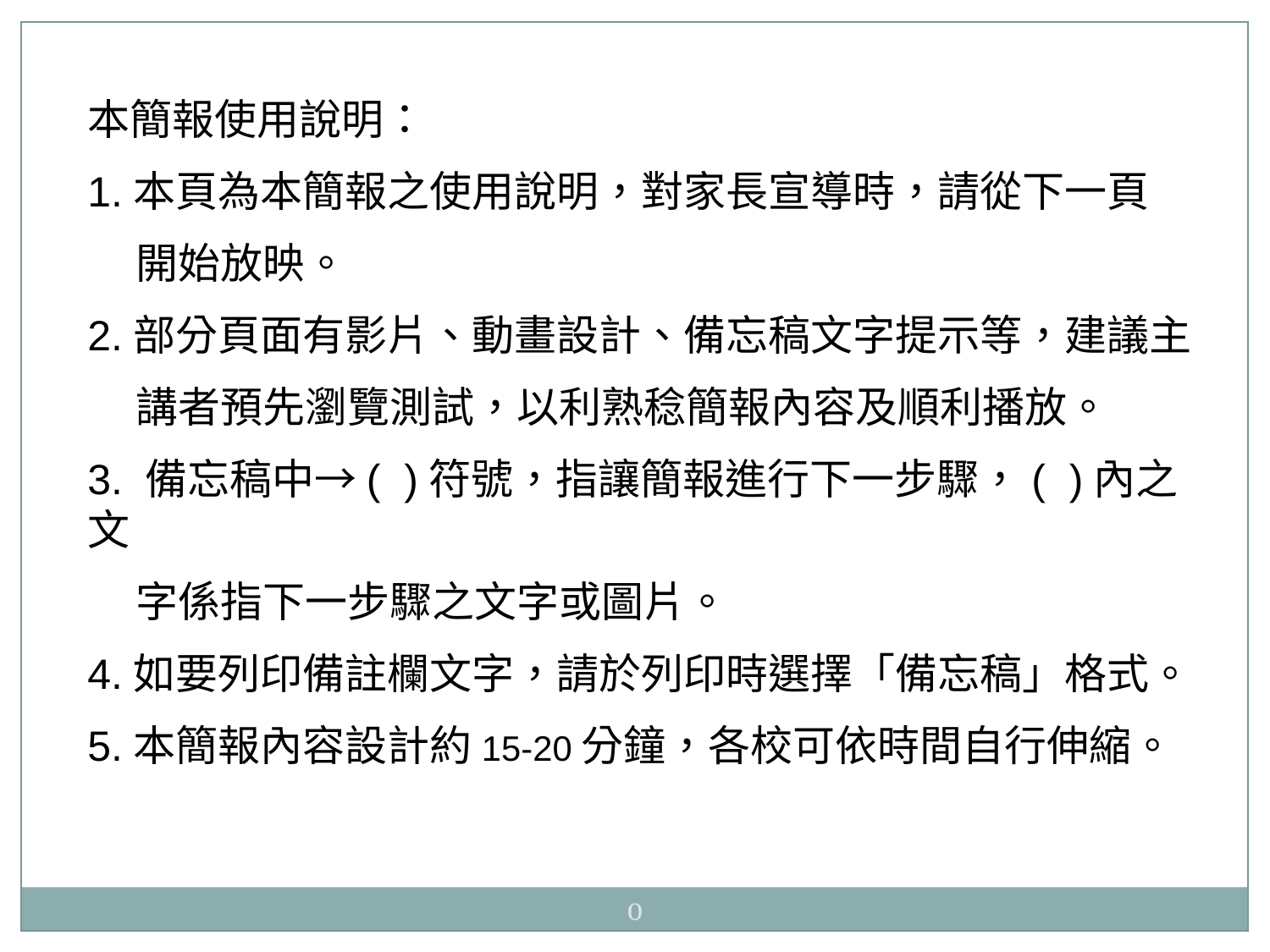

本簡報使用說明：
1.本頁為本簡報之使用說明，對家長宣導時，請從下一頁
    開始放映。
2.部分頁面有影片、動畫設計、備忘稿文字提示等，建議主
    講者預先瀏覽測試，以利熟稔簡報內容及順利播放。
3. 備忘稿中→(  )符號，指讓簡報進行下一步驟，(  )內之文
    字係指下一步驟之文字或圖片。
4.如要列印備註欄文字，請於列印時選擇「備忘稿」格式。
5.本簡報內容設計約15-20分鐘，各校可依時間自行伸縮。
0